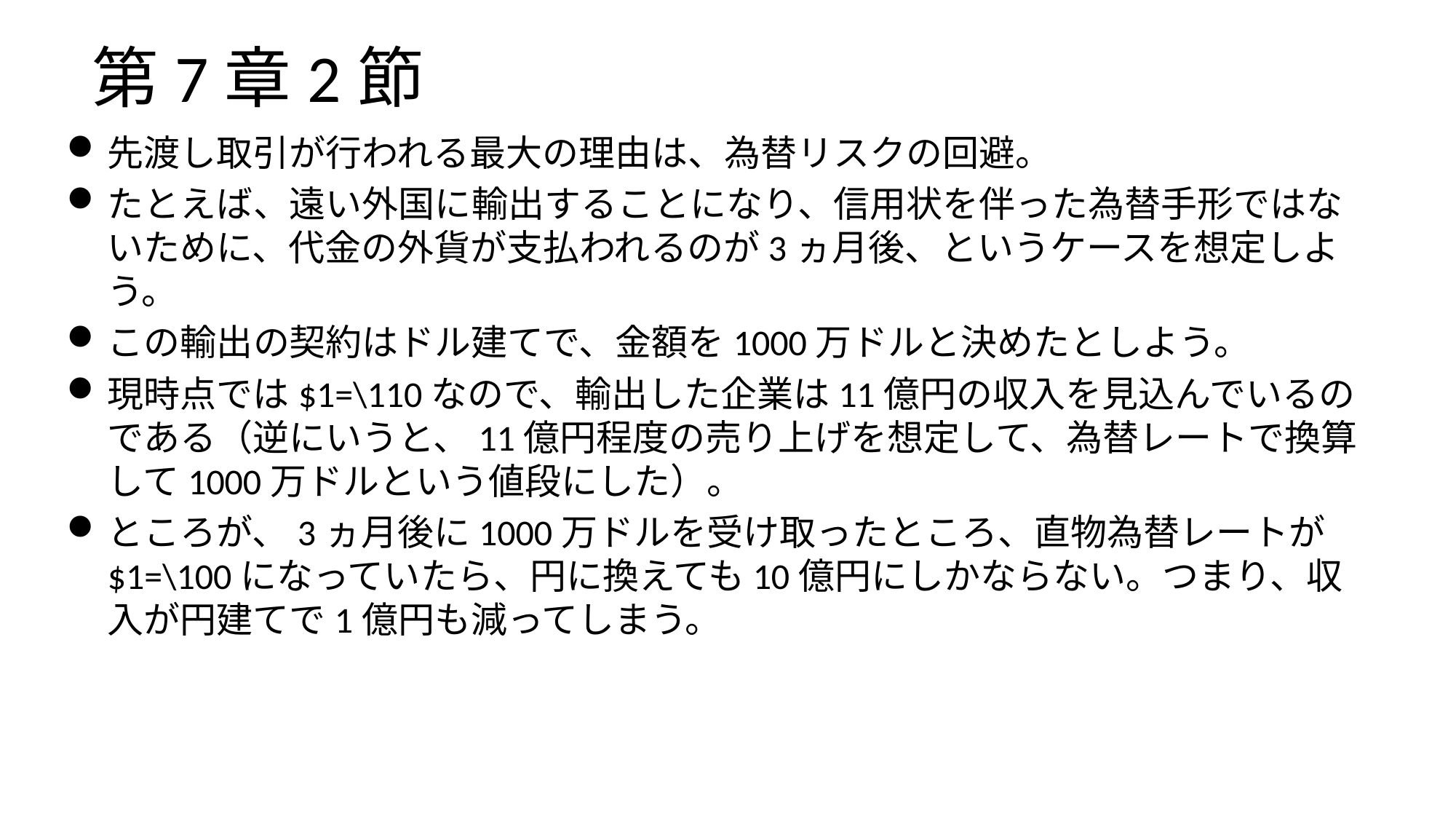

# 第7章2節
先渡し取引が行われる最大の理由は、為替リスクの回避。
たとえば、遠い外国に輸出することになり、信用状を伴った為替手形ではないために、代金の外貨が支払われるのが3ヵ月後、というケースを想定しよう。
この輸出の契約はドル建てで、金額を1000万ドルと決めたとしよう。
現時点では$1=\110なので、輸出した企業は11億円の収入を見込んでいるのである（逆にいうと、11億円程度の売り上げを想定して、為替レートで換算して1000万ドルという値段にした）。
ところが、3ヵ月後に1000万ドルを受け取ったところ、直物為替レートが$1=\100になっていたら、円に換えても10億円にしかならない。つまり、収入が円建てで1億円も減ってしまう。